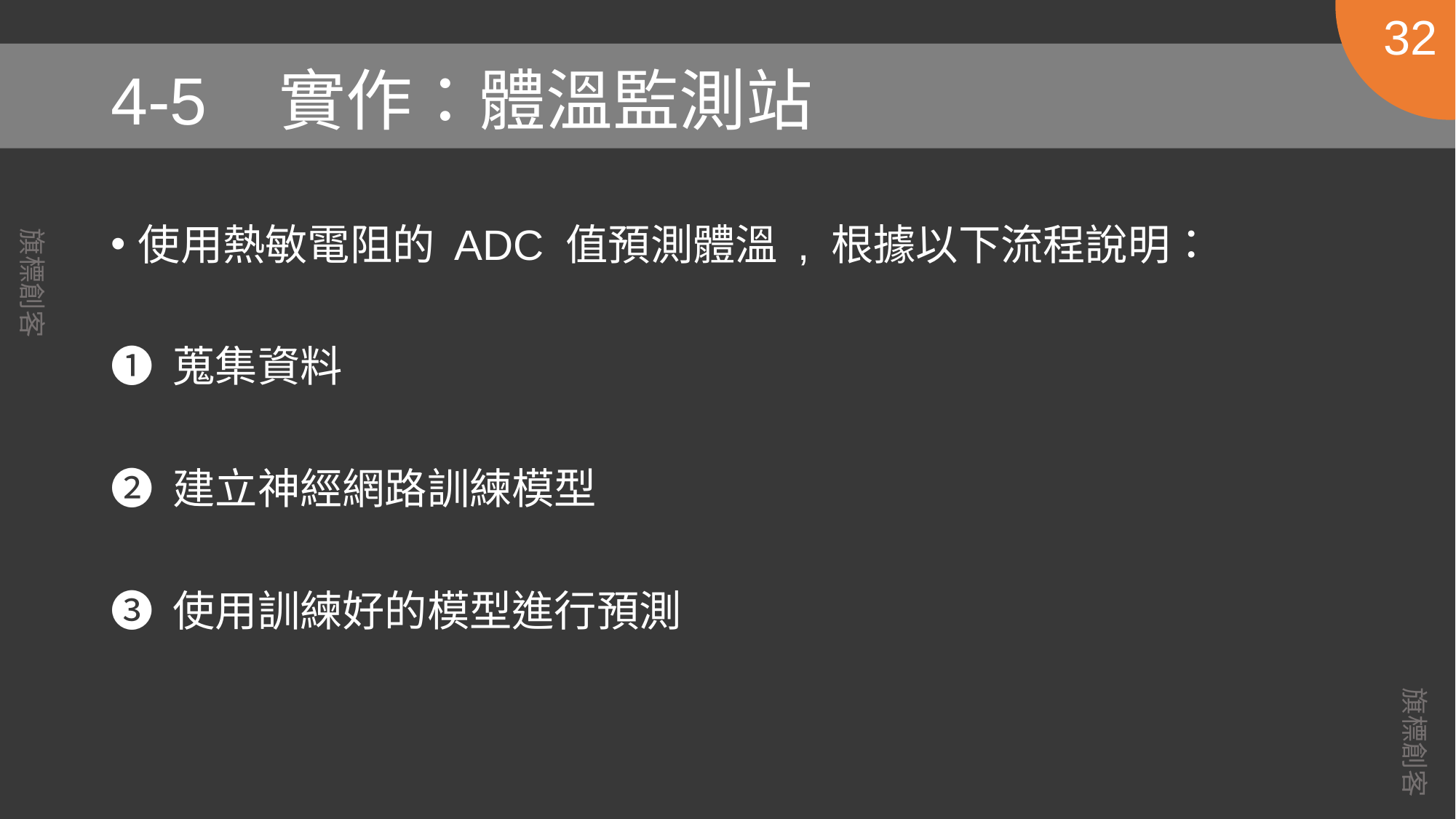

32
# 4-5   實作：體溫監測站
使用熱敏電阻的 ADC 值預測體溫 , 根據以下流程說明：

❶ 蒐集資料

❷ 建立神經網路訓練模型

❸ 使用訓練好的模型進行預測